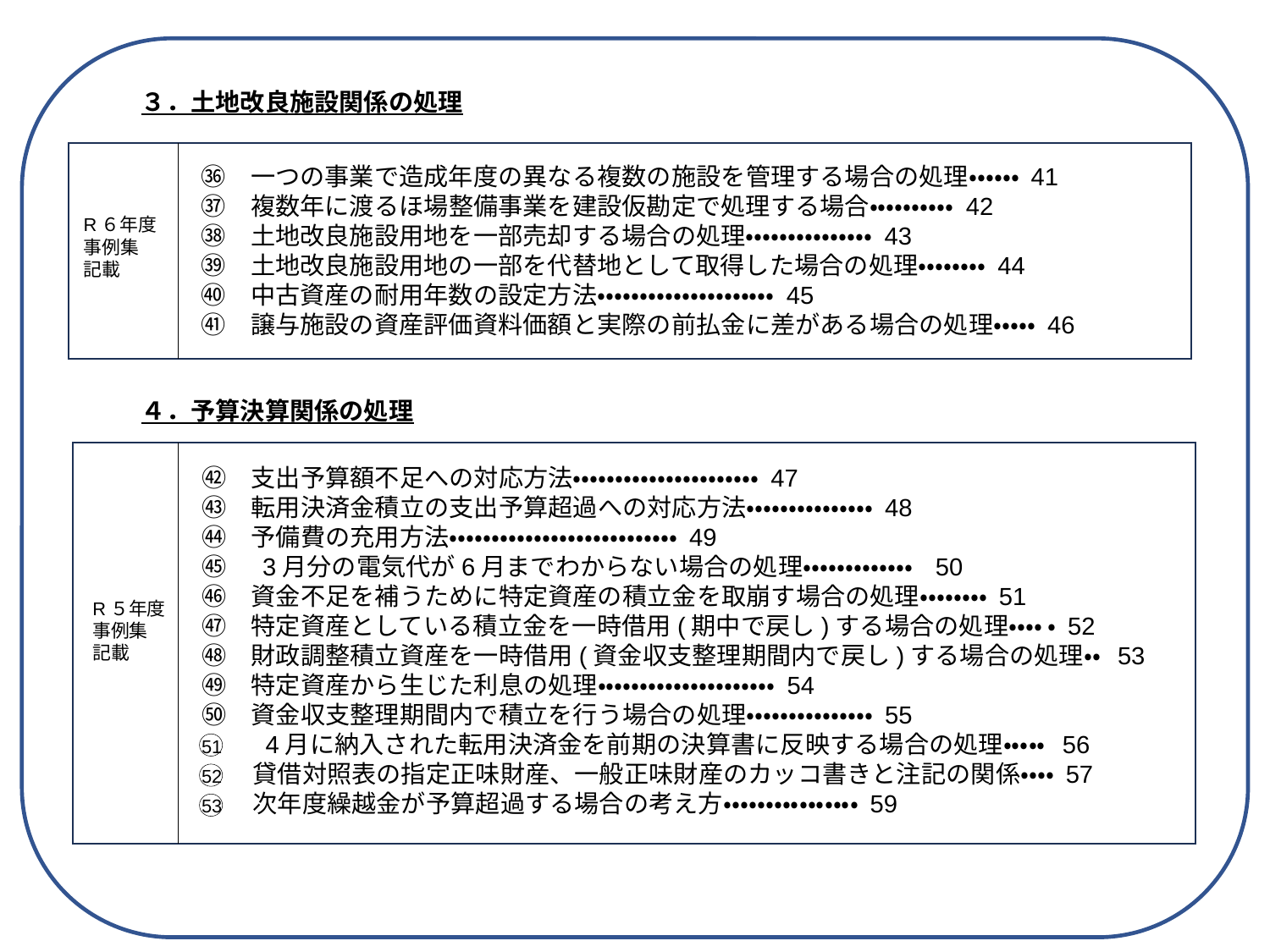

３．土地改良施設関係の処理

㊱　一つの事業で造成年度の異なる複数の施設を管理する場合の処理・・・・・・ 41
㊲　複数年に渡るほ場整備事業を建設仮勘定で処理する場合・・・・・・・・・・ 42
㊳　土地改良施設用地を一部売却する場合の処理・・・・・・・・・・・・・・・ 43
㊴　土地改良施設用地の一部を代替地として取得した場合の処理・・・・・・・・ 44
㊵　中古資産の耐用年数の設定方法・・・・・・・・・・・・・・・・・・・・・ 45
㊶　譲与施設の資産評価資料価額と実際の前払金に差がある場合の処理・・・・・ 46
R６年度事例集記載
４．予算決算関係の処理

㊷　支出予算額不足への対応方法・・・・・・・・・・・・・・・・・・・・・・ 47
㊸　転用決済金積立の支出予算超過への対応方法・・・・・・・・・・・・・・・ 48
㊹　予備費の充用方法・・・・・・・・・・・・・・・・・・・・・・・・・・・ 49
㊺ 　3月分の電気代が6月までわからない場合の処理・・・・・・・・・・・・・   50
㊻　資金不足を補うために特定資産の積立金を取崩す場合の処理・・・・・・・・ 51
㊼　特定資産としている積立金を一時借用(期中で戻し)する場合の処理・・・・ ・ 52
㊽　財政調整積立資産を一時借用(資金収支整理期間内で戻し)する場合の処理・・  53
㊾　特定資産から生じた利息の処理・・・・・・・・・・・・・・・・・・・・・ 54
㊿　資金収支整理期間内で積立を行う場合の処理・・・・・・・・・・・・・・・ 55
51 　4月に納入された転用決済金を前期の決算書に反映する場合の処理・・・・・  56
52　  貸借対照表の指定正味財産、一般正味財産のカッコ書きと注記の関係・・・・ 57
53　  次年度繰越金が予算超過する場合の考え方・・・・・・・・・・・・・・・・ 59
R５年度事例集記載